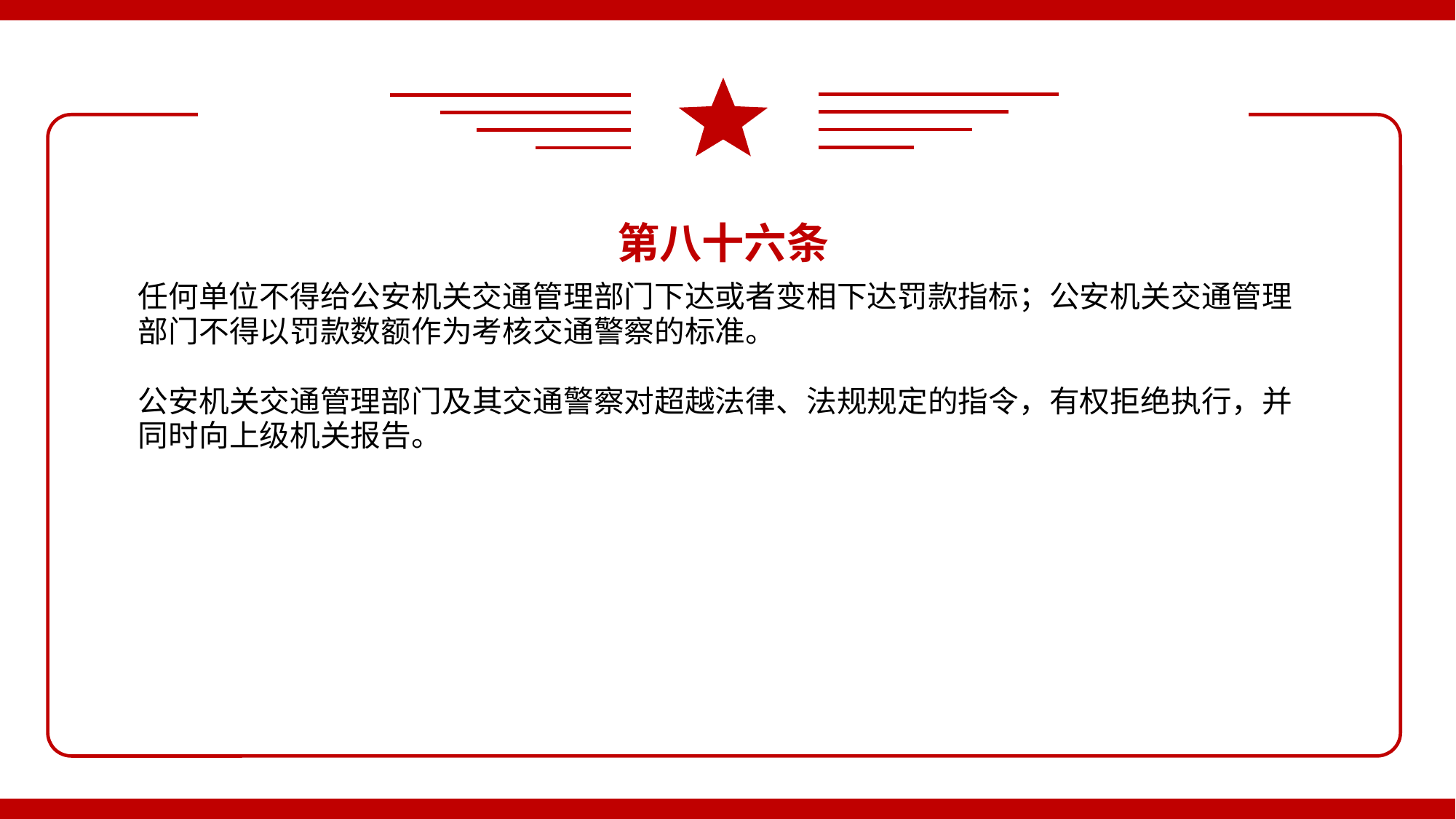

第八十六条
任何单位不得给公安机关交通管理部门下达或者变相下达罚款指标；公安机关交通管理部门不得以罚款数额作为考核交通警察的标准。

公安机关交通管理部门及其交通警察对超越法律、法规规定的指令，有权拒绝执行，并同时向上级机关报告。